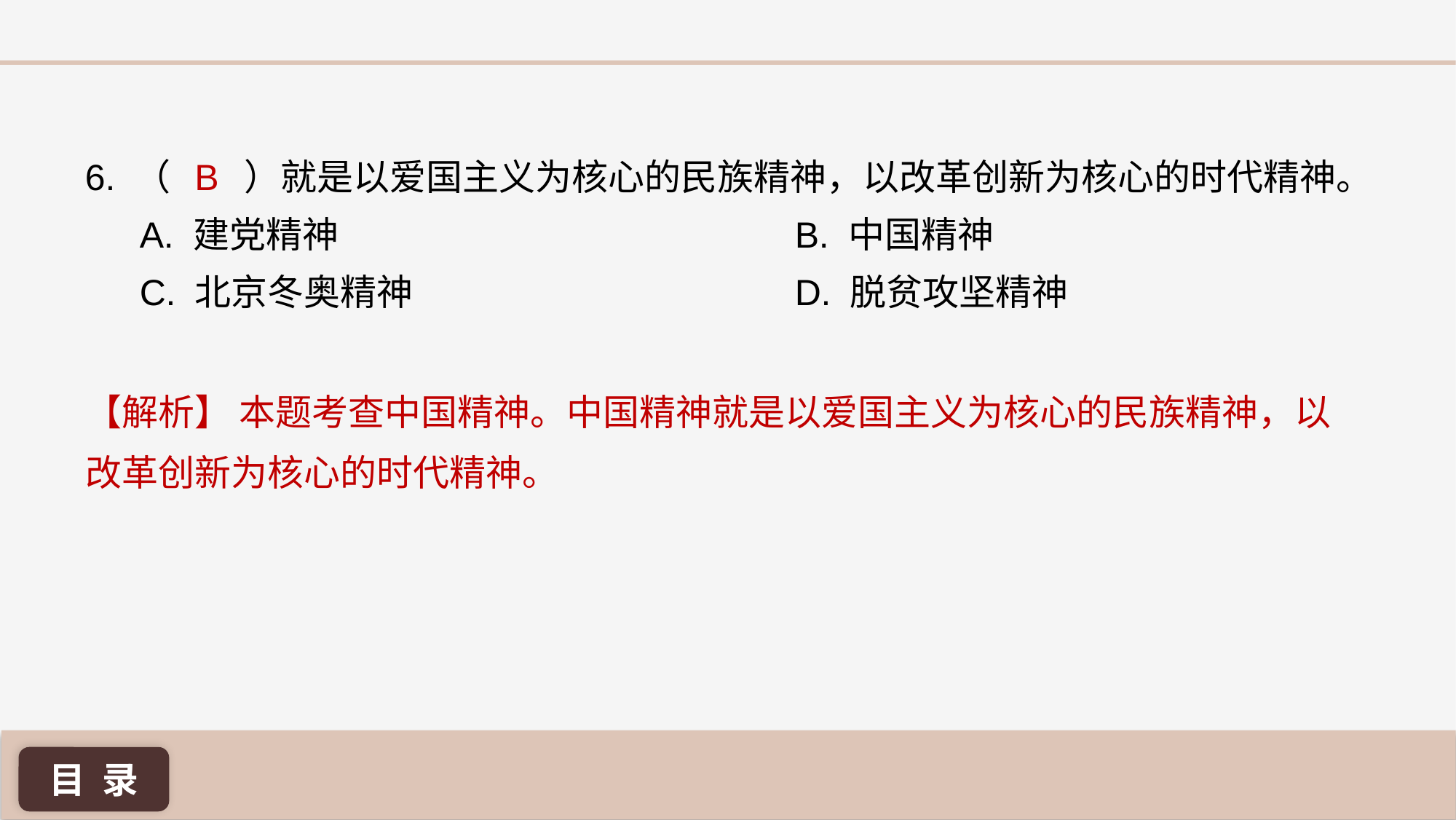

B
6. （         ）就是以爱国主义为核心的民族精神，以改革创新为核心的时代精神。
A. 建党精神 					B. 中国精神
C. 北京冬奥精神 				D. 脱贫攻坚精神
【解析】 本题考查中国精神。中国精神就是以爱国主义为核心的民族精神，以改革创新为核心的时代精神。